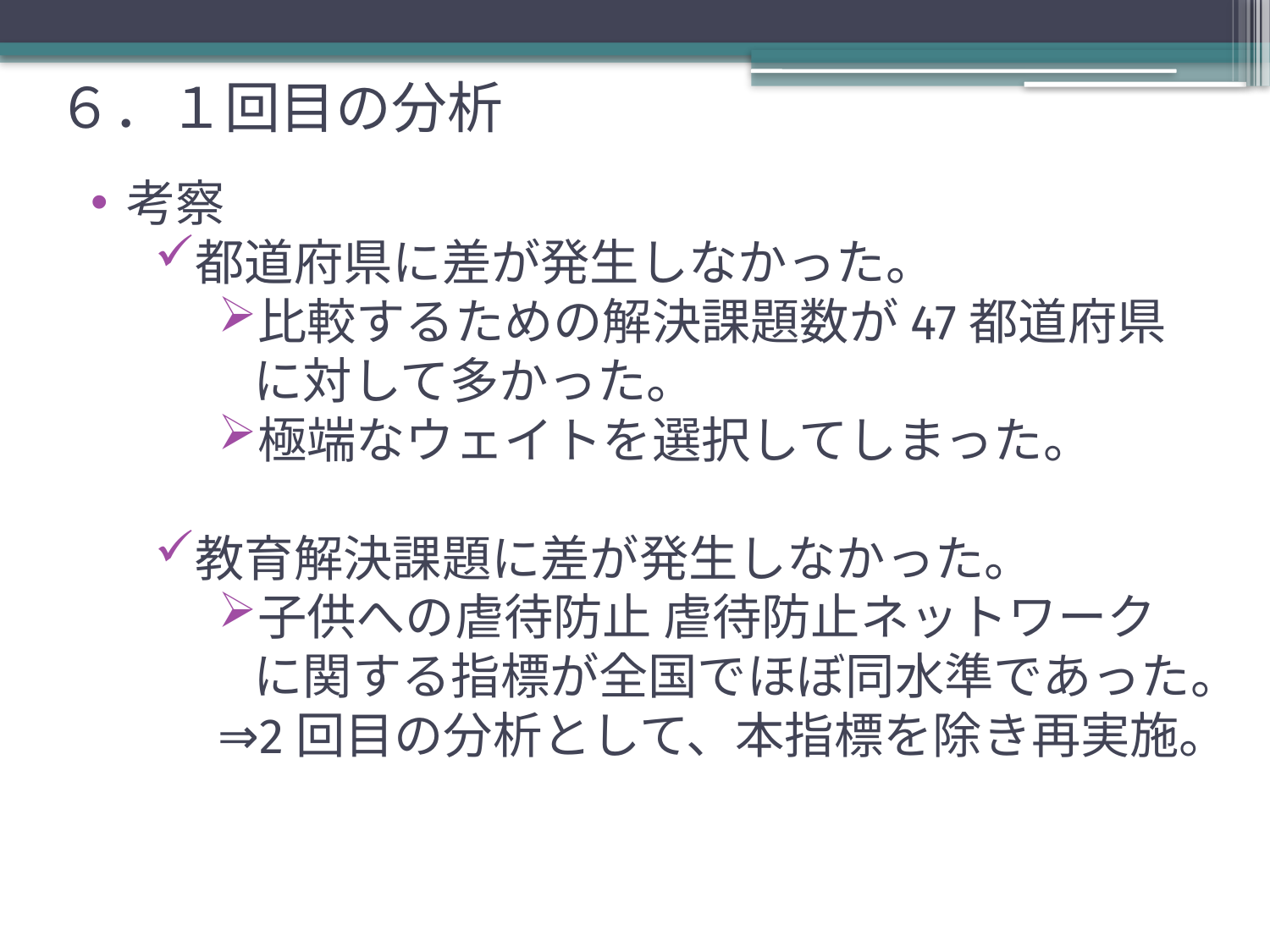

# ６．１回目の分析
考察
都道府県に差が発生しなかった。
比較するための解決課題数が47都道府県に対して多かった。
極端なウェイトを選択してしまった。

教育解決課題に差が発生しなかった。
子供への虐待防止 虐待防止ネットワークに関する指標が全国でほぼ同水準であった。
⇒2回目の分析として、本指標を除き再実施。